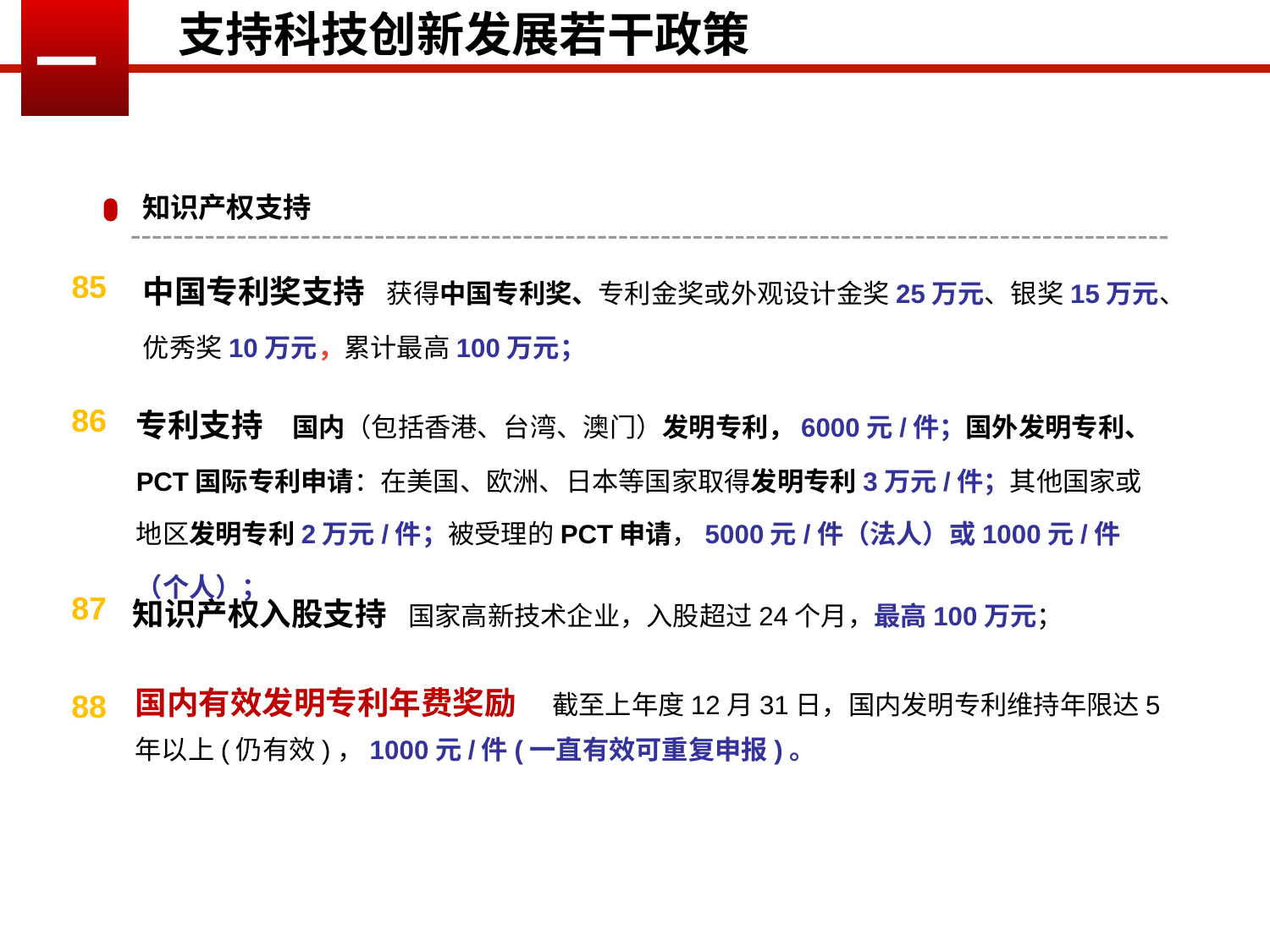

支持科技创新发展若干政策

一

知识产权支持

中国专利奖支持   获得中国专利奖、专利金奖或外观设计金奖25万元、银奖15万元、优秀奖10万元，累计最高100万元；
85
专利支持    国内（包括香港、台湾、澳门）发明专利，6000元/件；国外发明专利、PCT国际专利申请：在美国、欧洲、日本等国家取得发明专利3万元/件；其他国家或地区发明专利2万元/件；被受理的PCT申请，5000元/件（法人）或1000元/件（个人）；
86
知识产权入股支持   国家高新技术企业，入股超过24个月，最高100万元；
87
国内有效发明专利年费奖励     截至上年度12月31日，国内发明专利维持年限达5年以上(仍有效)，1000元/件(一直有效可重复申报)。
88